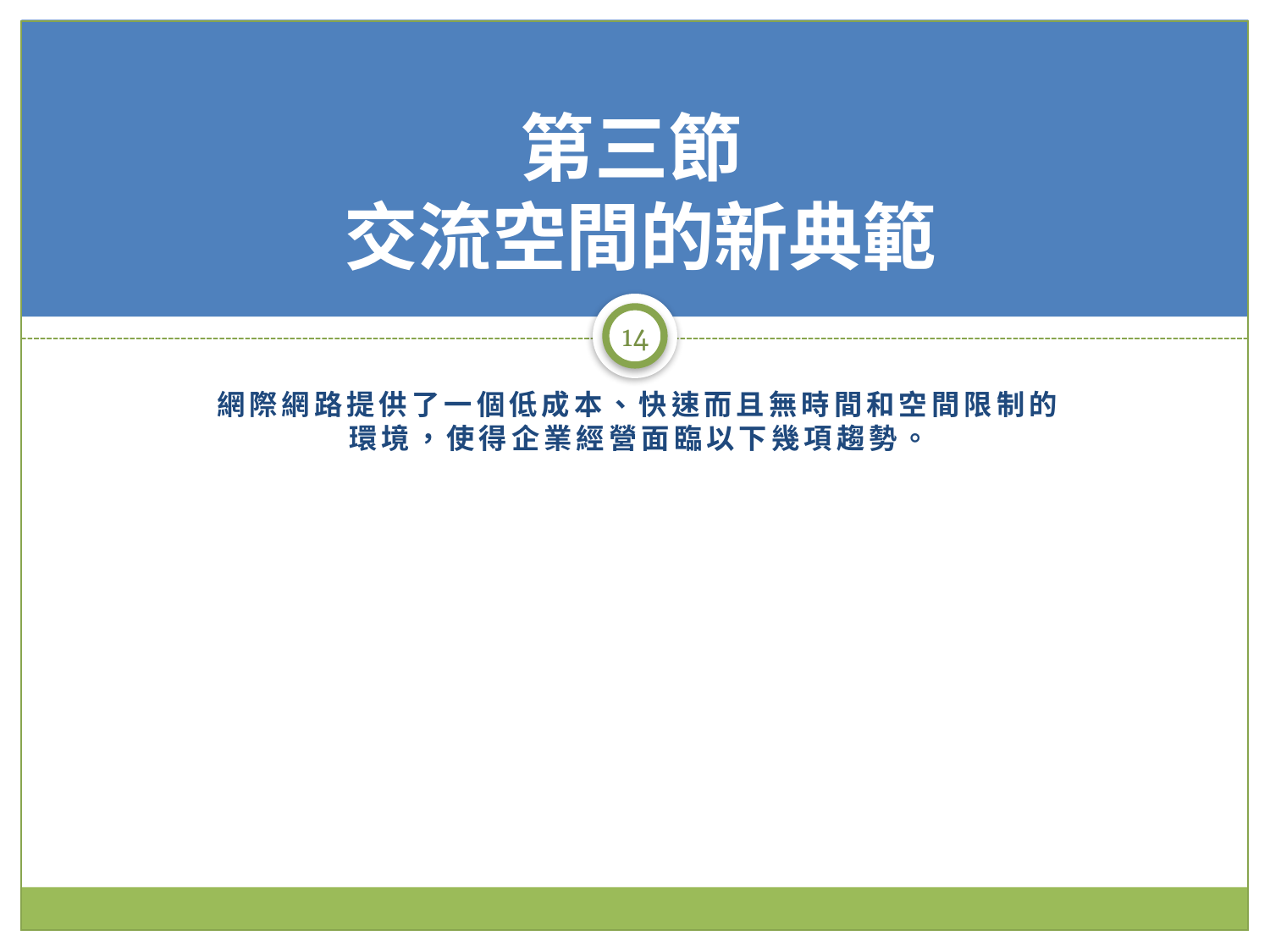

# 第三節 交流空間的新典範
14
網際網路提供了一個低成本、快速而且無時間和空間限制的環境，使得企業經營面臨以下幾項趨勢。